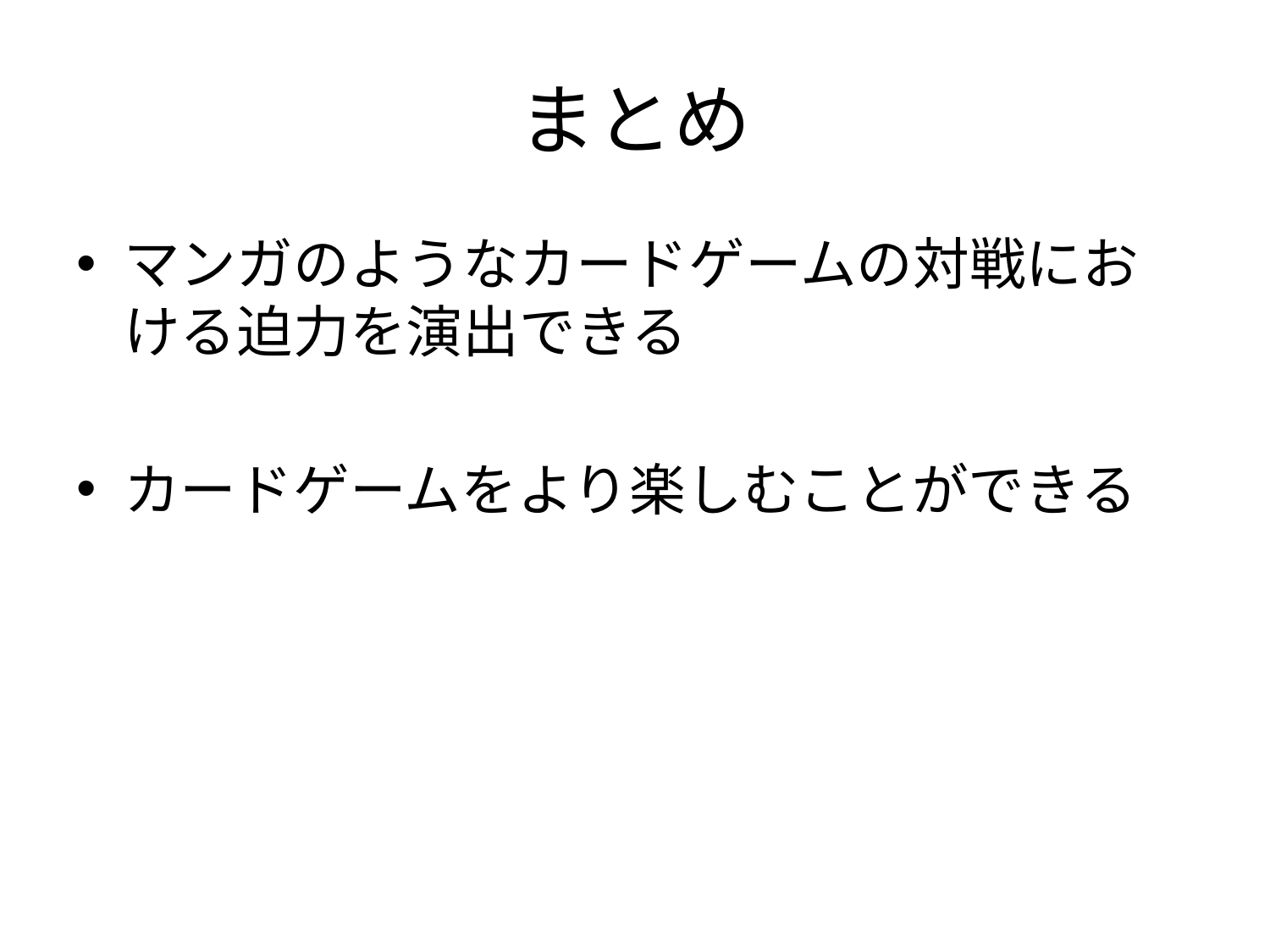

# まとめ
マンガのようなカードゲームの対戦における迫力を演出できる

カードゲームをより楽しむことができる